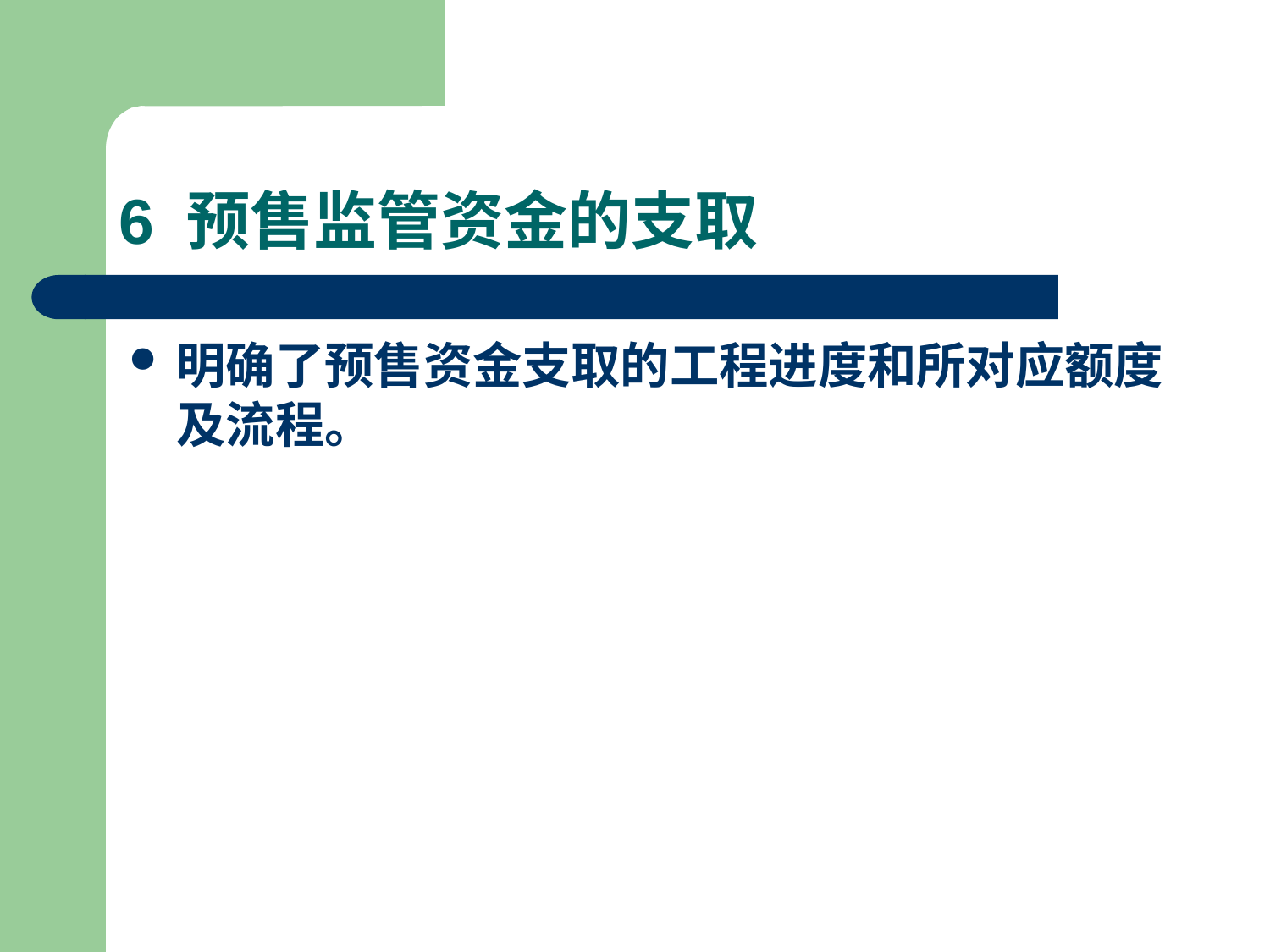

# 6 预售监管资金的支取
明确了预售资金支取的工程进度和所对应额度及流程。